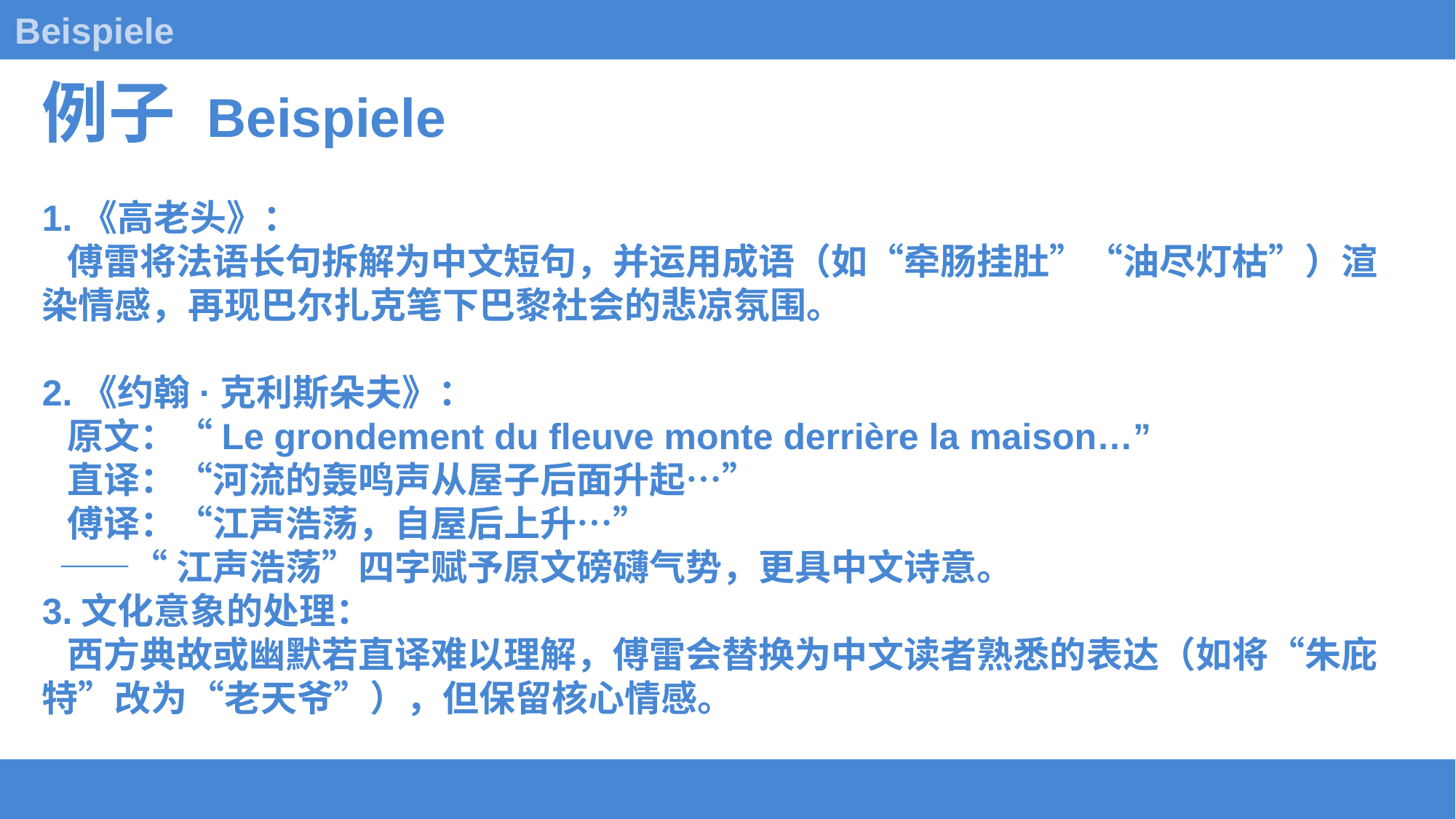

Beispiele
例子 Beispiele

1.《高老头》：
  傅雷将法语长句拆解为中文短句，并运用成语（如“牵肠挂肚”“油尽灯枯”）渲染情感，再现巴尔扎克笔下巴黎社会的悲凉氛围。

2.《约翰·克利斯朵夫》：
  原文：“Le grondement du fleuve monte derrière la maison…”
  直译：“河流的轰鸣声从屋子后面升起…”
  傅译：“江声浩荡，自屋后上升…”
  ——“江声浩荡”四字赋予原文磅礴气势，更具中文诗意。
3.文化意象的处理：
  西方典故或幽默若直译难以理解，傅雷会替换为中文读者熟悉的表达（如将“朱庇特”改为“老天爷”），但保留核心情感。